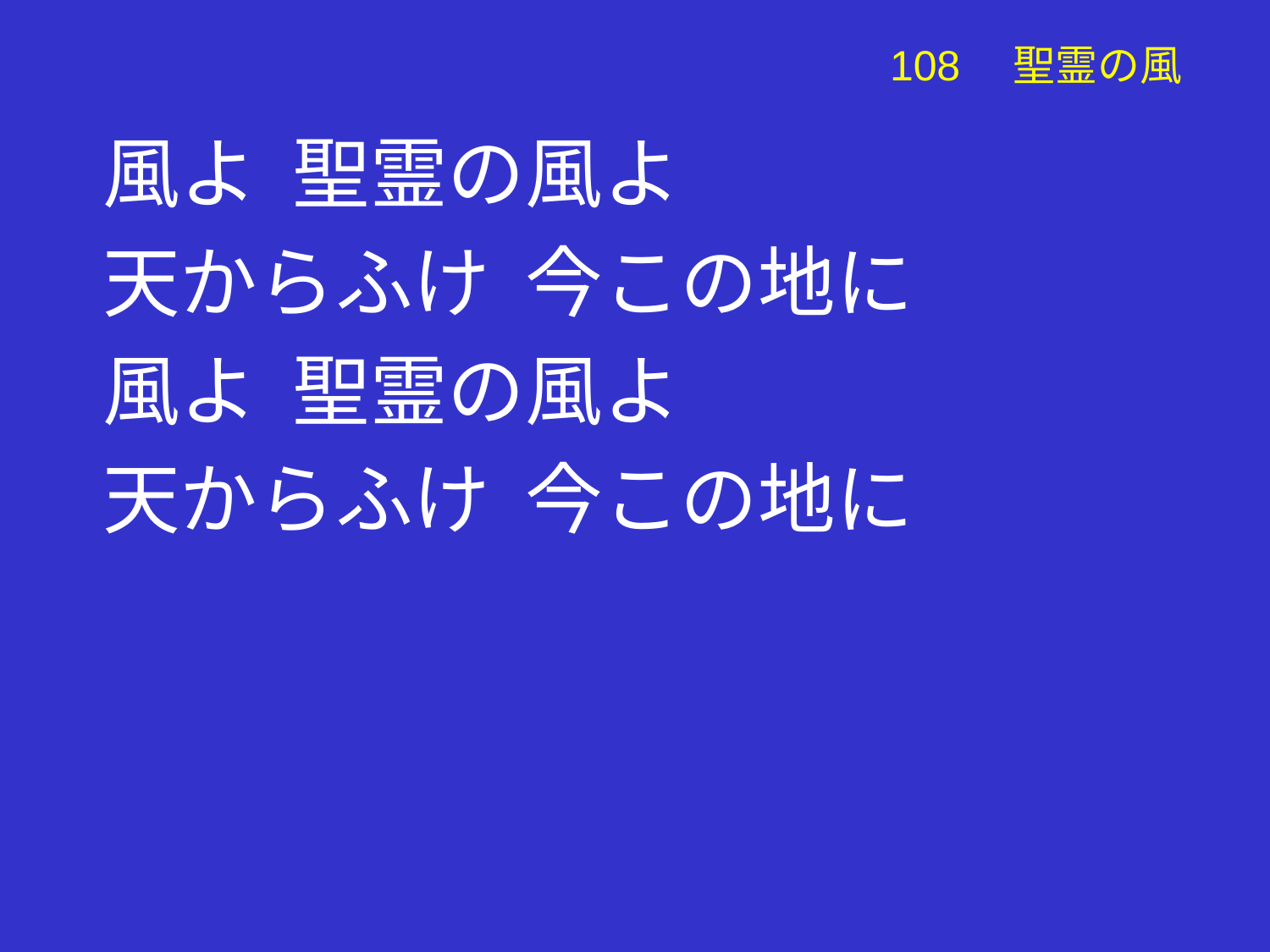

# 108　聖霊の風
風よ  聖霊の風よ
天からふけ  今この地に
風よ  聖霊の風よ
天からふけ  今この地に